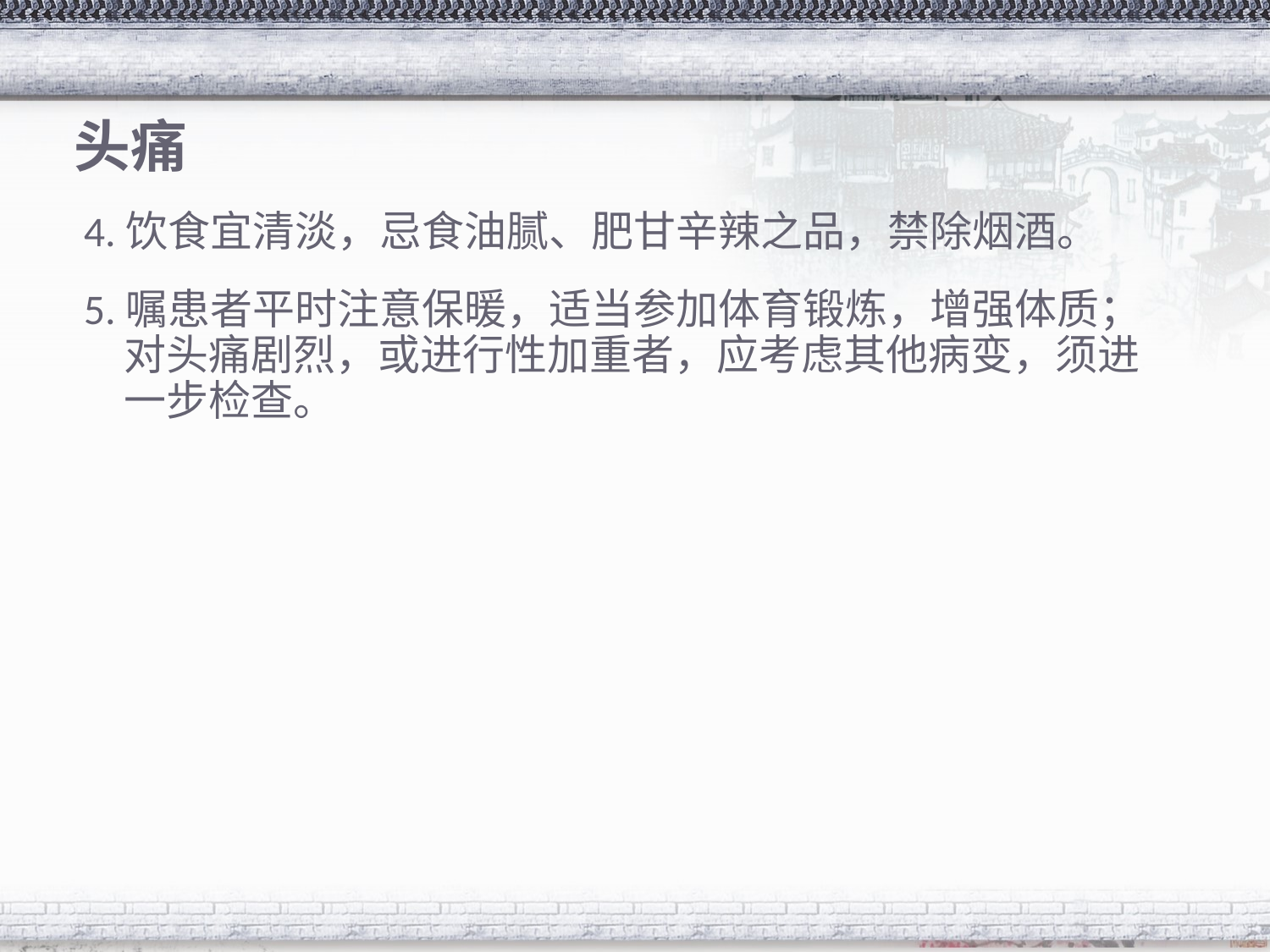

# 头痛
 4.饮食宜清淡，忌食油腻、肥甘辛辣之品，禁除烟酒。
 5.嘱患者平时注意保暖，适当参加体育锻炼，增强体质；对头痛剧烈，或进行性加重者，应考虑其他病变，须进一步检查。